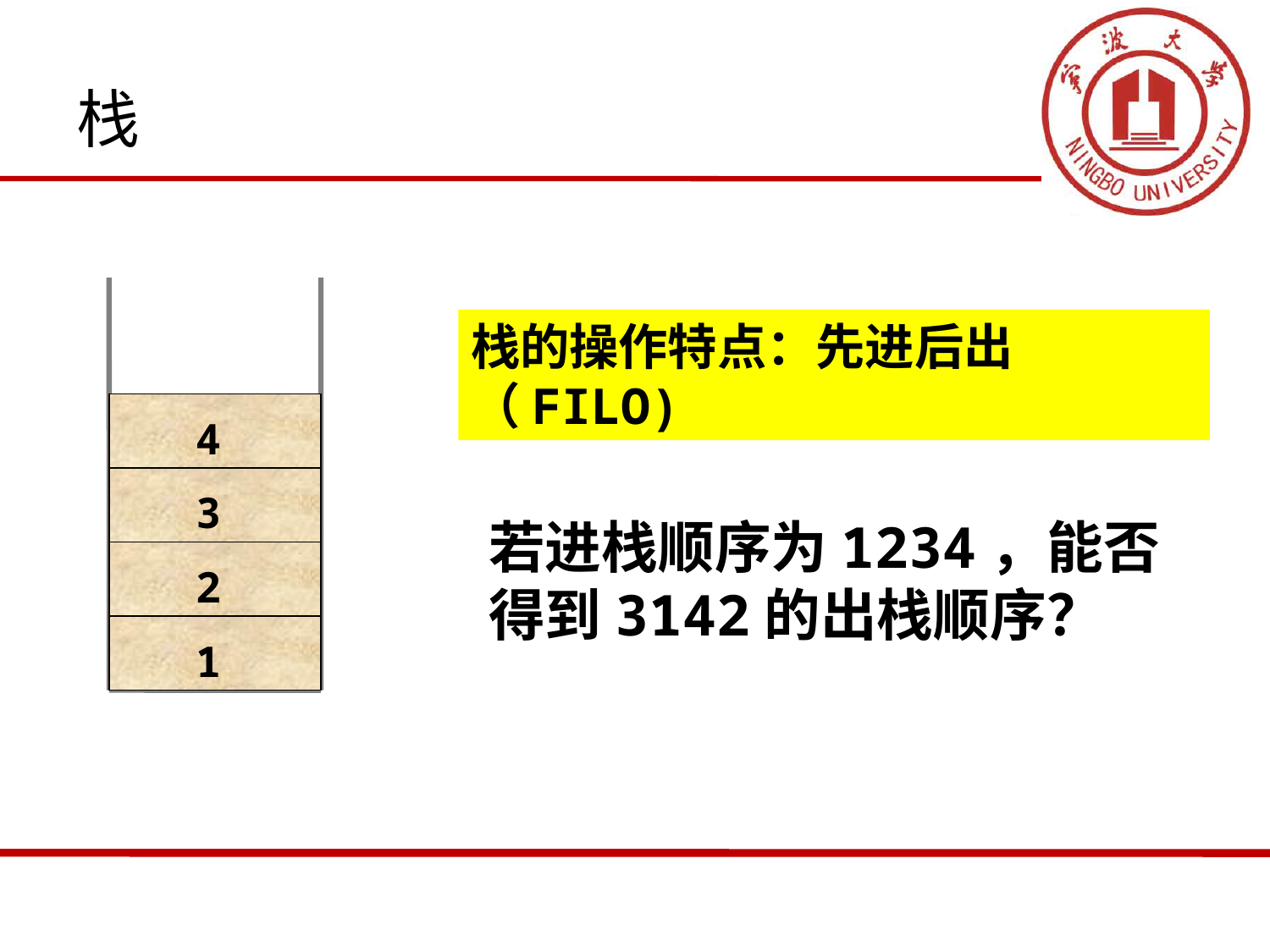

# 栈

栈的操作特点：先进后出（FILO)

4

3
若进栈顺序为1234，能否得到3142的出栈顺序？

2

1